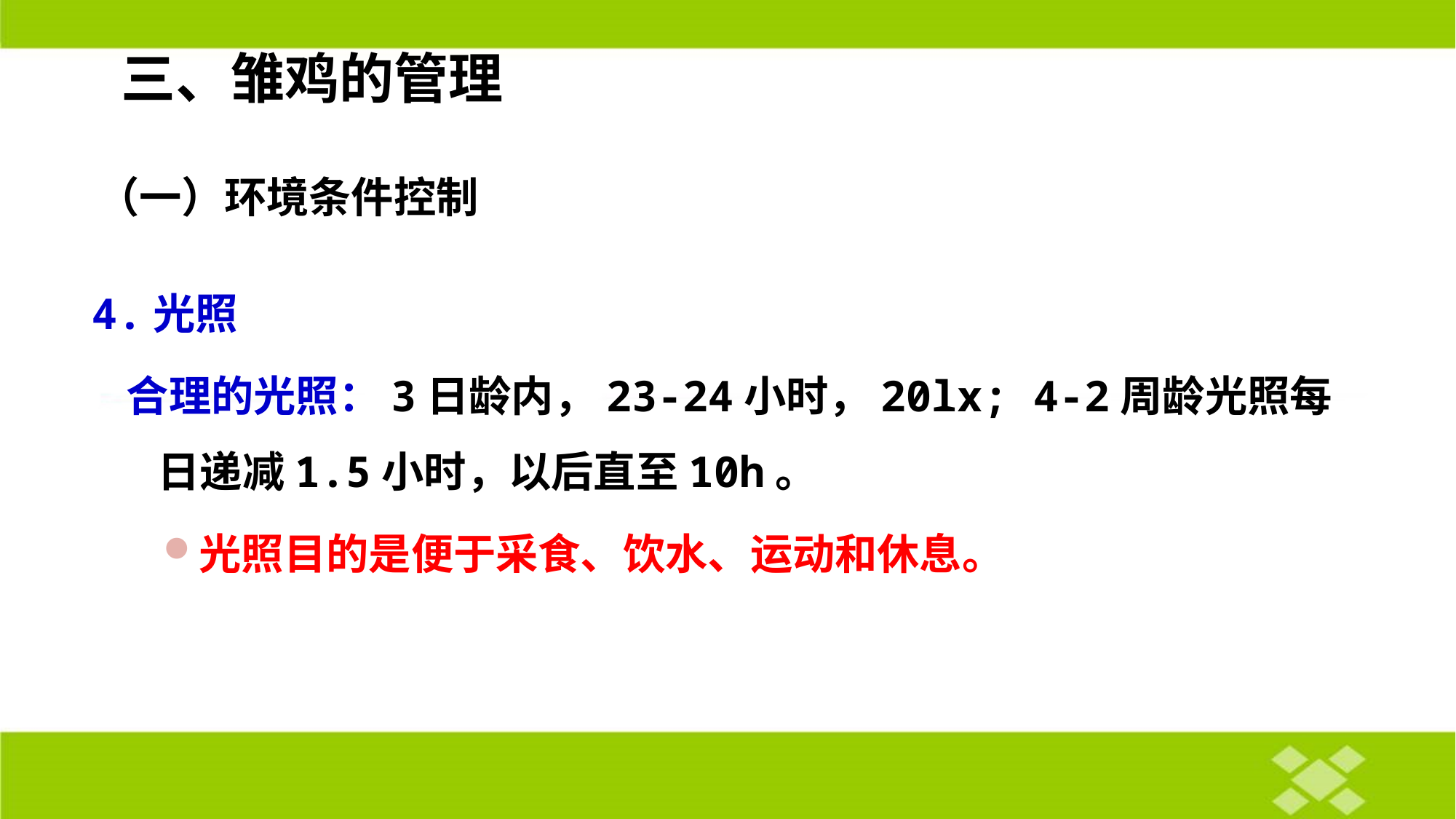

# 三、雏鸡的管理
（一）环境条件控制
4.光照
合理的光照：3日龄内，23-24小时，20lx; 4-2周龄光照每日递减1.5小时，以后直至10h。
光照目的是便于采食、饮水、运动和休息。